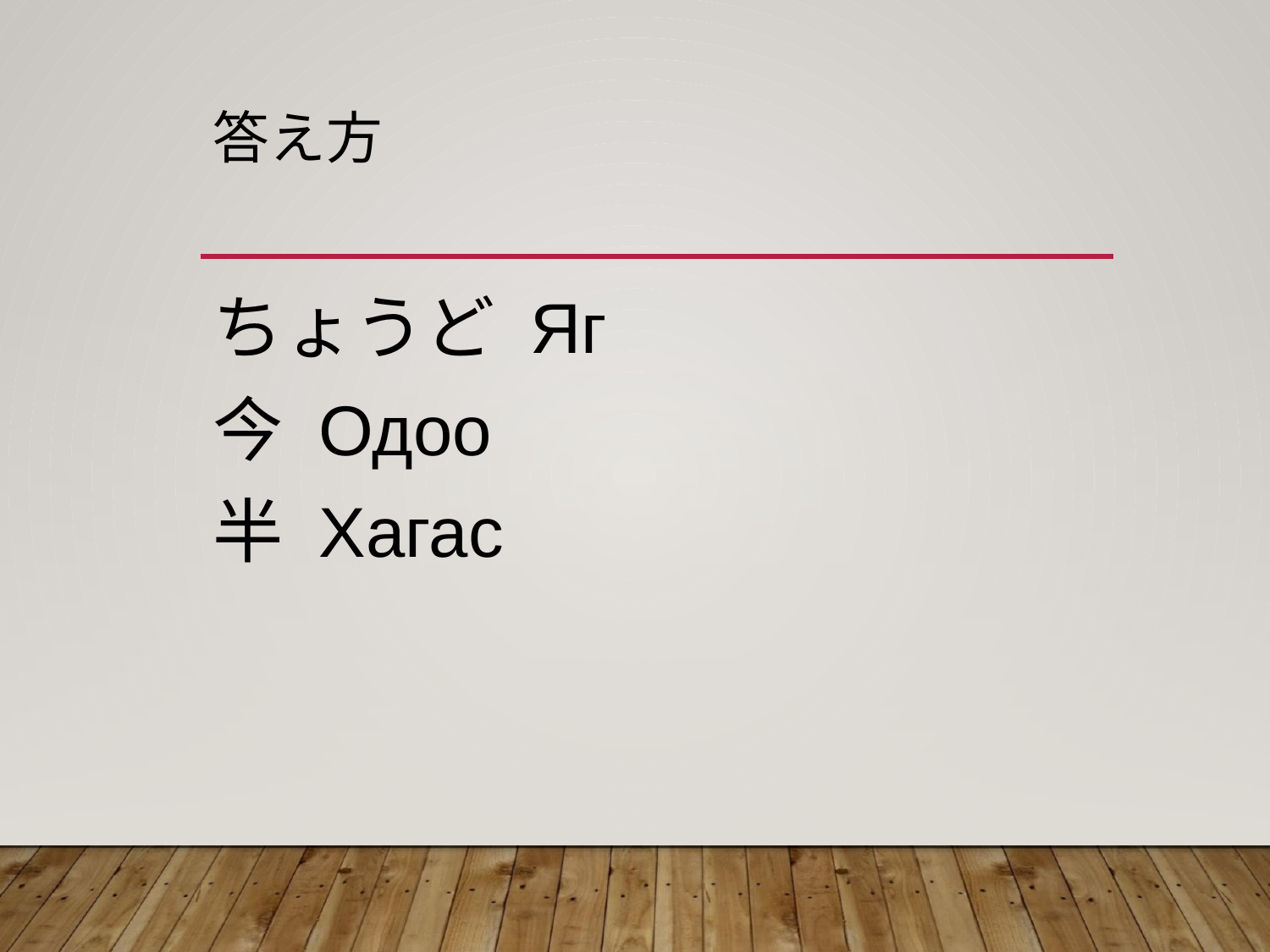

# 答え方
ちょうど Яг
今 Одоо
半 Хагас